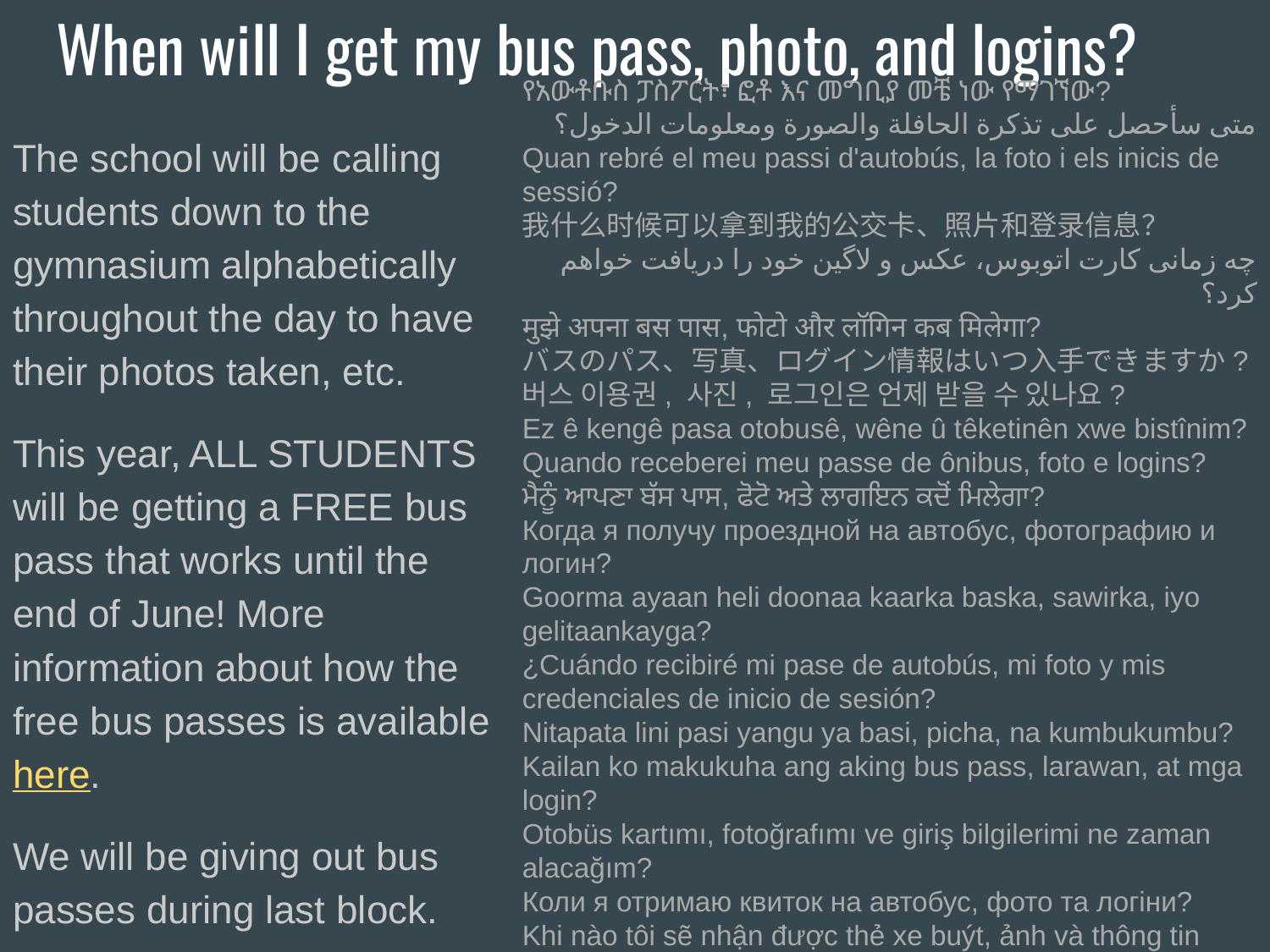

When will I get my bus pass, photo, and logins?
The school will be calling students down to the gymnasium alphabetically throughout the day to have their photos taken, etc.
This year, ALL STUDENTS will be getting a FREE bus pass that works until the end of June! More information about how the free bus passes is available here.
We will be giving out bus passes during last block.
የአውቶቡስ ፓስፖርት፣ ፎቶ እና መግቢያ መቼ ነው የማገኘው?
متى سأحصل على تذكرة الحافلة والصورة ومعلومات الدخول؟
Quan rebré el meu passi d'autobús, la foto i els inicis de sessió?
我什么时候可以拿到我的公交卡、照片和登录信息？
چه زمانی کارت اتوبوس، عکس و لاگین خود را دریافت خواهم کرد؟
मुझे अपना बस पास, फोटो और लॉगिन कब मिलेगा?
バスのパス、写真、ログイン情報はいつ入手できますか?
버스 이용권, 사진, 로그인은 언제 받을 수 있나요?
Ez ê kengê pasa otobusê, wêne û têketinên xwe bistînim?
Quando receberei meu passe de ônibus, foto e logins?
ਮੈਨੂੰ ਆਪਣਾ ਬੱਸ ਪਾਸ, ਫੋਟੋ ਅਤੇ ਲਾਗਇਨ ਕਦੋਂ ਮਿਲੇਗਾ?
Когда я получу проездной на автобус, фотографию и логин?
Goorma ayaan heli doonaa kaarka baska, sawirka, iyo gelitaankayga?
¿Cuándo recibiré mi pase de autobús, mi foto y mis credenciales de inicio de sesión?
Nitapata lini pasi yangu ya basi, picha, na kumbukumbu?
Kailan ko makukuha ang aking bus pass, larawan, at mga login?
Otobüs kartımı, fotoğrafımı ve giriş bilgilerimi ne zaman alacağım?
Коли я отримаю квиток на автобус, фото та логіни?
Khi nào tôi sẽ nhận được thẻ xe buýt, ảnh và thông tin đăng nhập?